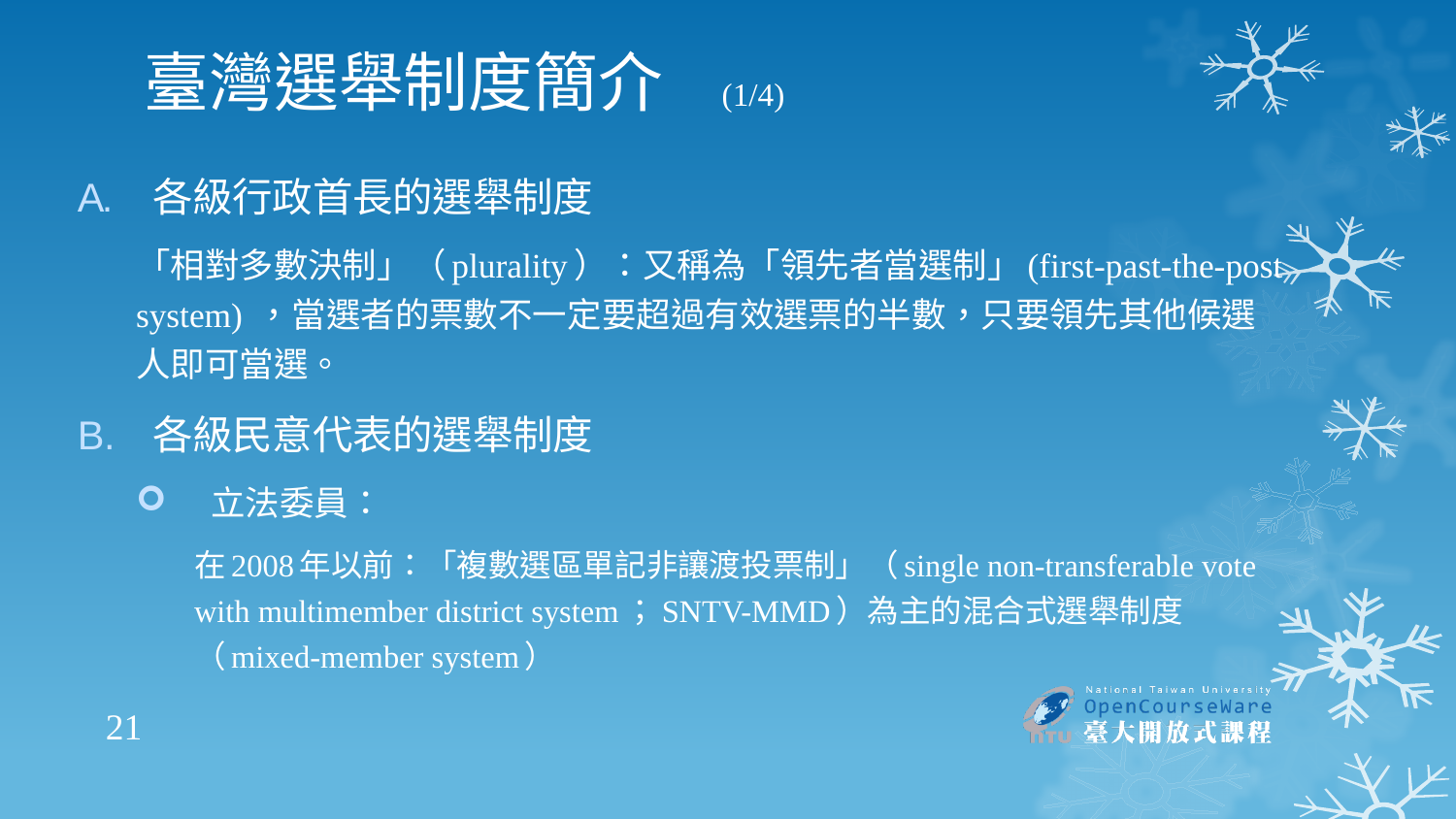

# 臺灣選舉制度簡介   (1/4)
各級行政首長的選舉制度
「相對多數決制」（plurality）：又稱為「領先者當選制」(first-past-the-post system) ，當選者的票數不一定要超過有效選票的半數，只要領先其他候選人即可當選。
各級民意代表的選舉制度
立法委員：
在2008年以前：「複數選區單記非讓渡投票制」（single non-transferable vote with multimember district system；SNTV-MMD）為主的混合式選舉制度（mixed-member system）
21